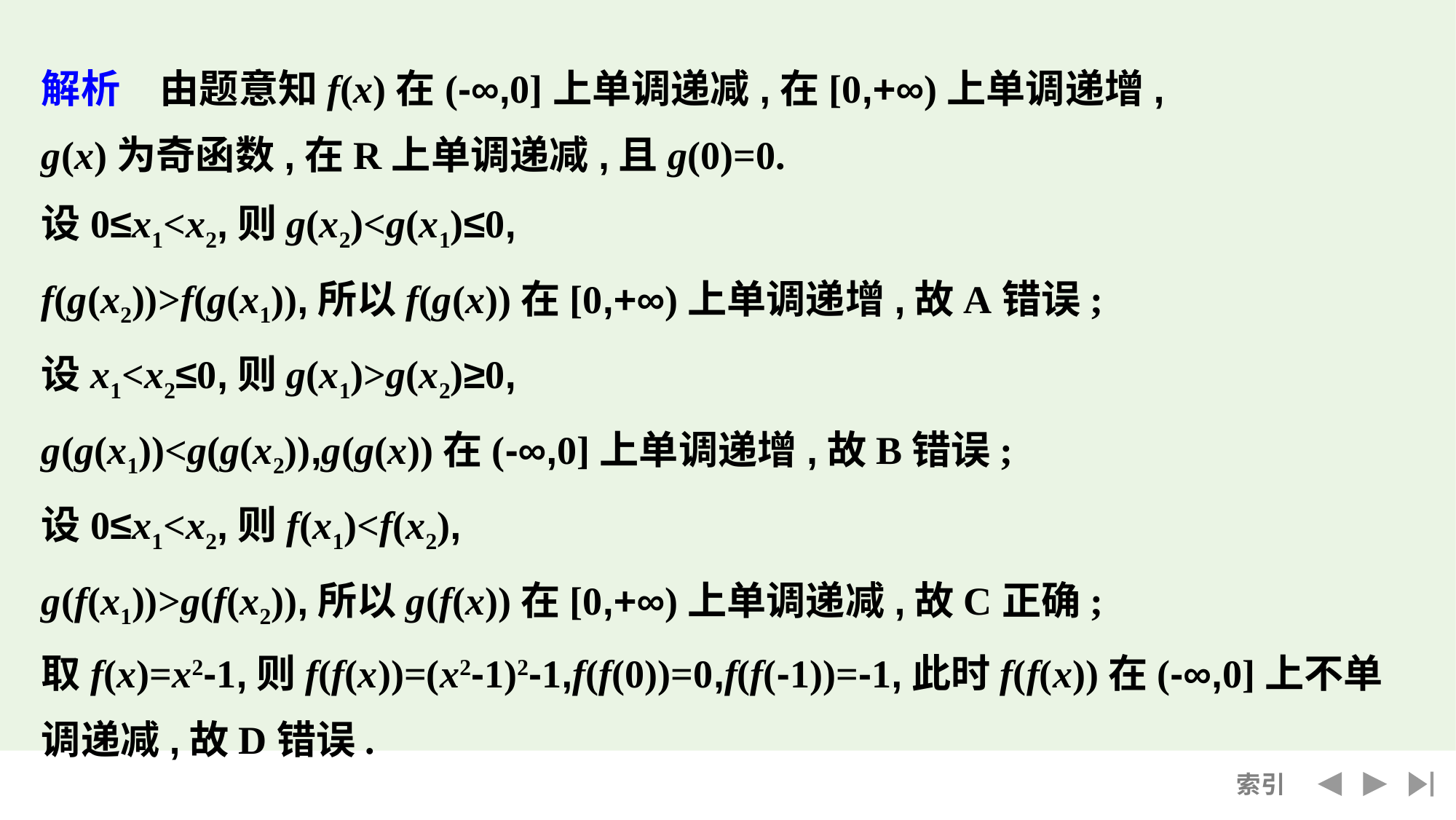

解析　由题意知f(x)在(-∞,0]上单调递减,在[0,+∞)上单调递增,
g(x)为奇函数,在R上单调递减,且g(0)=0.
设0≤x1<x2,则g(x2)<g(x1)≤0,
f(g(x2))>f(g(x1)),所以f(g(x))在[0,+∞)上单调递增,故A错误;
设x1<x2≤0,则g(x1)>g(x2)≥0,
g(g(x1))<g(g(x2)),g(g(x))在(-∞,0]上单调递增,故B错误;
设0≤x1<x2,则f(x1)<f(x2),
g(f(x1))>g(f(x2)),所以g(f(x))在[0,+∞)上单调递减,故C正确;
取f(x)=x2-1,则f(f(x))=(x2-1)2-1,f(f(0))=0,f(f(-1))=-1,此时f(f(x))在(-∞,0]上不单调递减,故D错误.